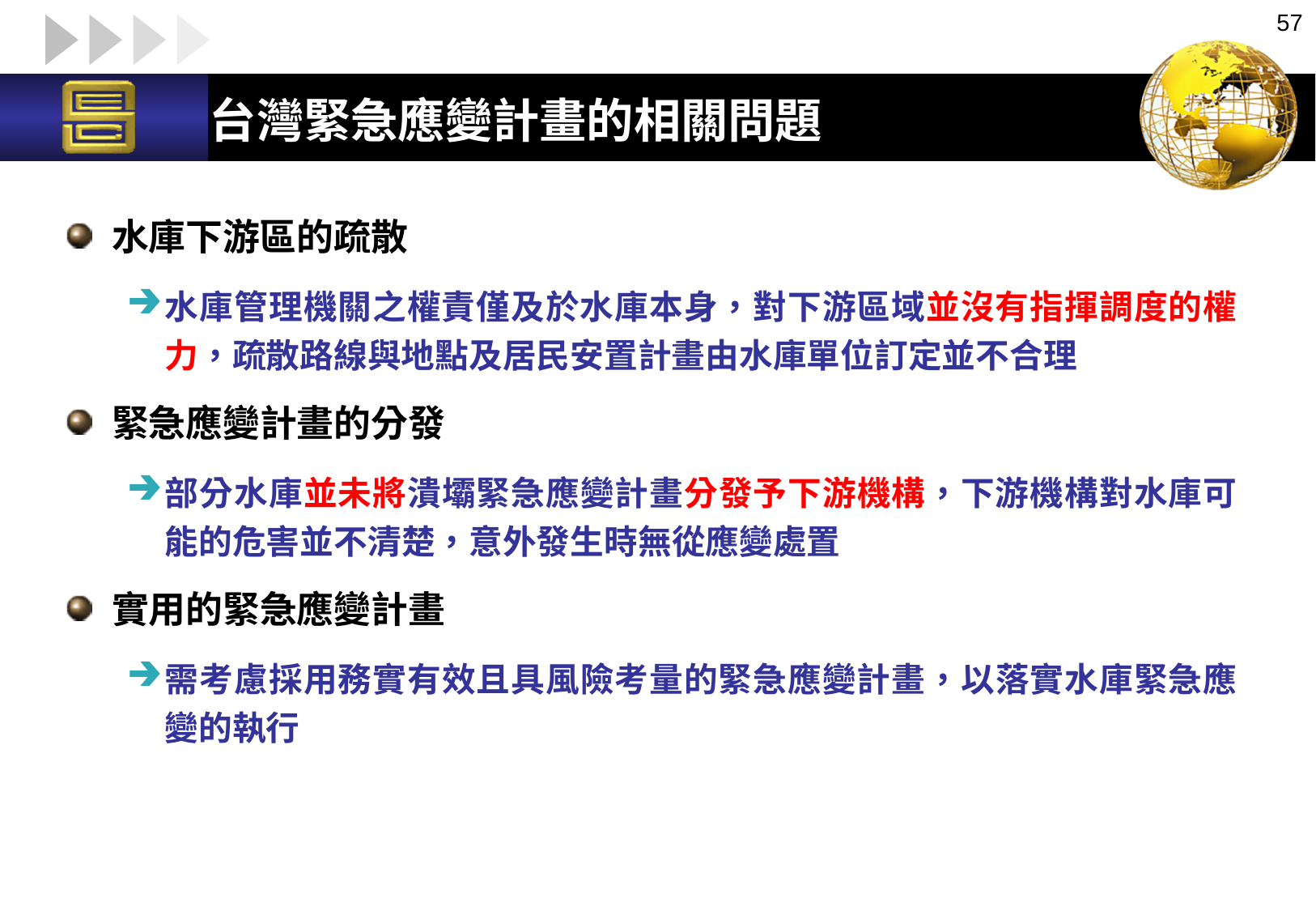

57
台灣緊急應變計畫的相關問題
水庫下游區的疏散
水庫管理機關之權責僅及於水庫本身，對下游區域並沒有指揮調度的權力，疏散路線與地點及居民安置計畫由水庫單位訂定並不合理
緊急應變計畫的分發
部分水庫並未將潰壩緊急應變計畫分發予下游機構，下游機構對水庫可能的危害並不清楚，意外發生時無從應變處置
實用的緊急應變計畫
需考慮採用務實有效且具風險考量的緊急應變計畫，以落實水庫緊急應變的執行